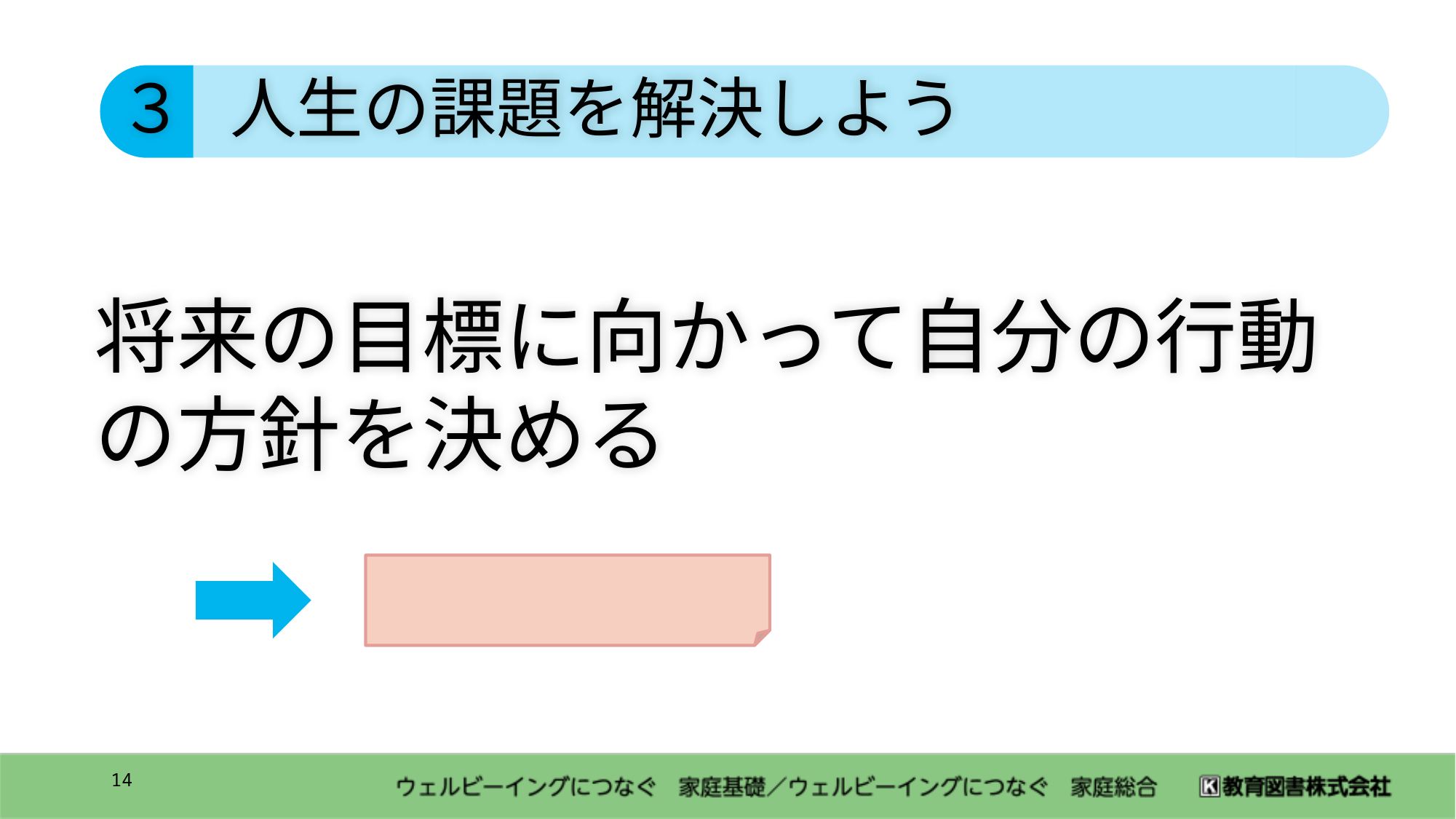

３
人生の課題を解決しよう
将来の目標に向かって自分の行動の方針を決める
生活設計

14